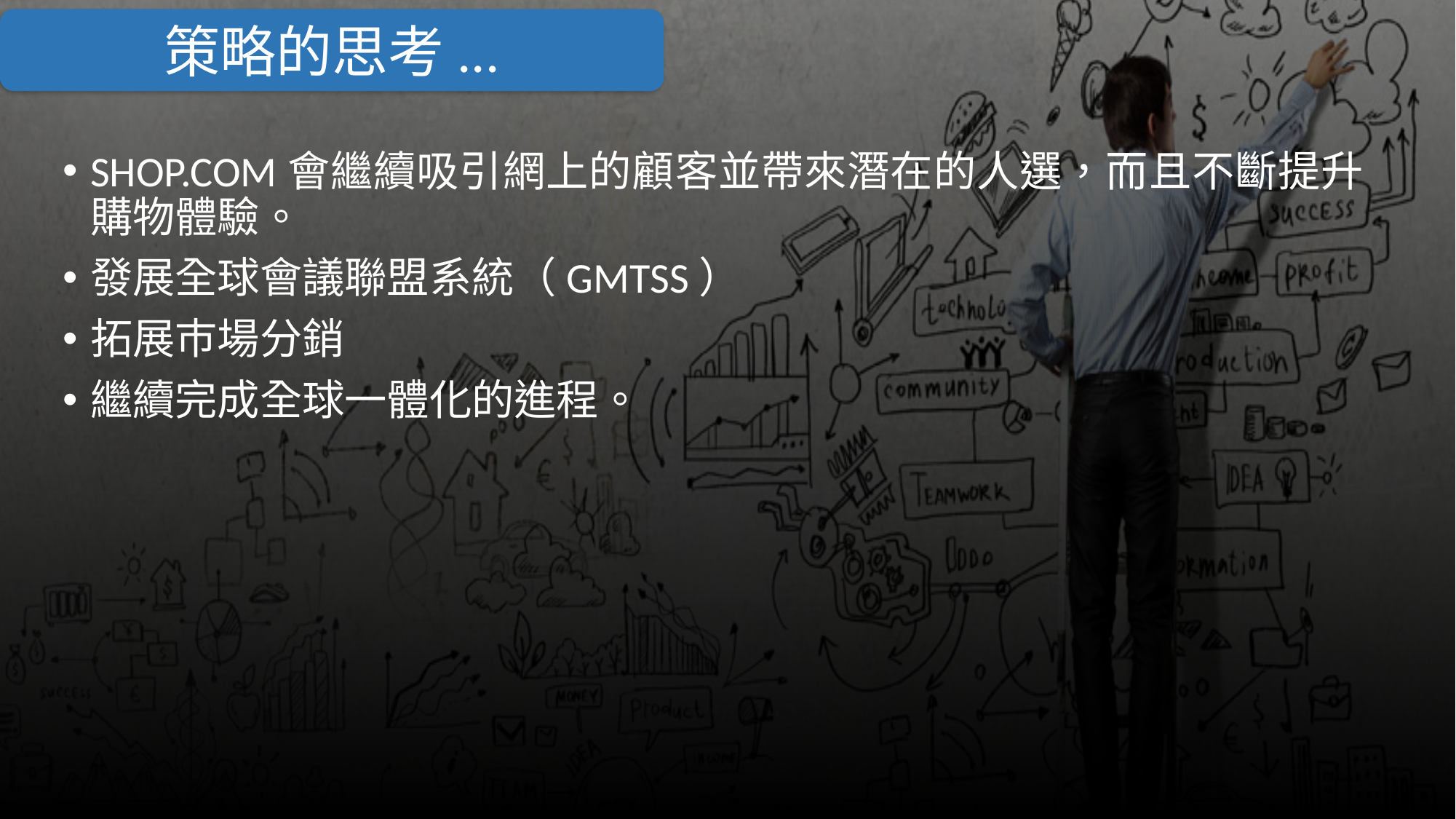

策略的思考...
SHOP.COM會繼續吸引網上的顧客並帶來潛在的人選，而且不斷提升購物體驗。
發展全球會議聯盟系統（GMTSS）
拓展巿場分銷
繼續完成全球一體化的進程。